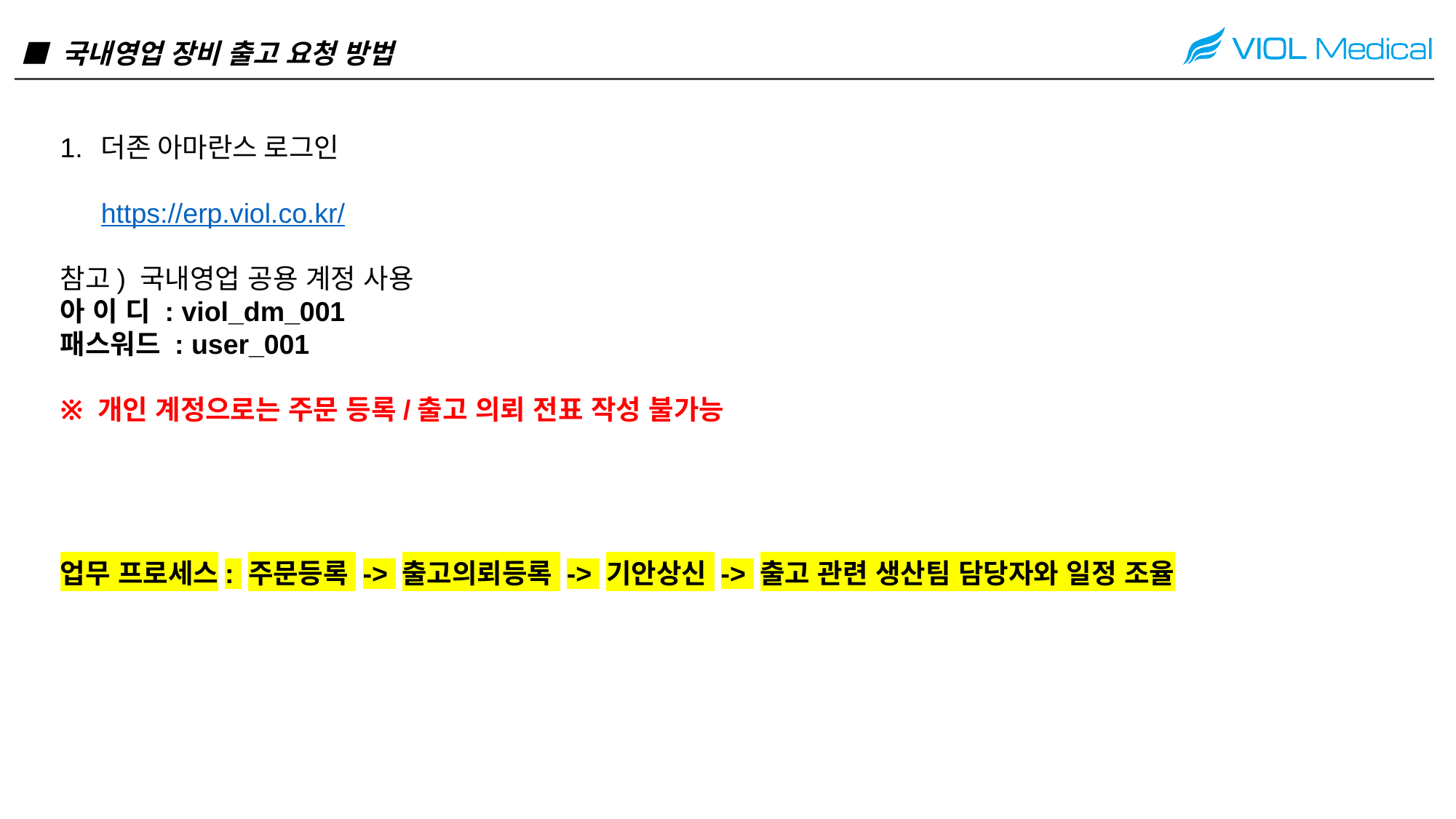

■ 국내영업 장비 출고 요청 방법
더존 아마란스 로그인
https://erp.viol.co.kr/

참고) 국내영업 공용 계정 사용
아 이 디 : viol_dm_001
패스워드 : user_001
※ 개인 계정으로는 주문 등록/출고 의뢰 전표 작성 불가능

업무 프로세스: 주문등록 -> 출고의뢰등록 -> 기안상신 -> 출고 관련 생산팀 담당자와 일정 조율